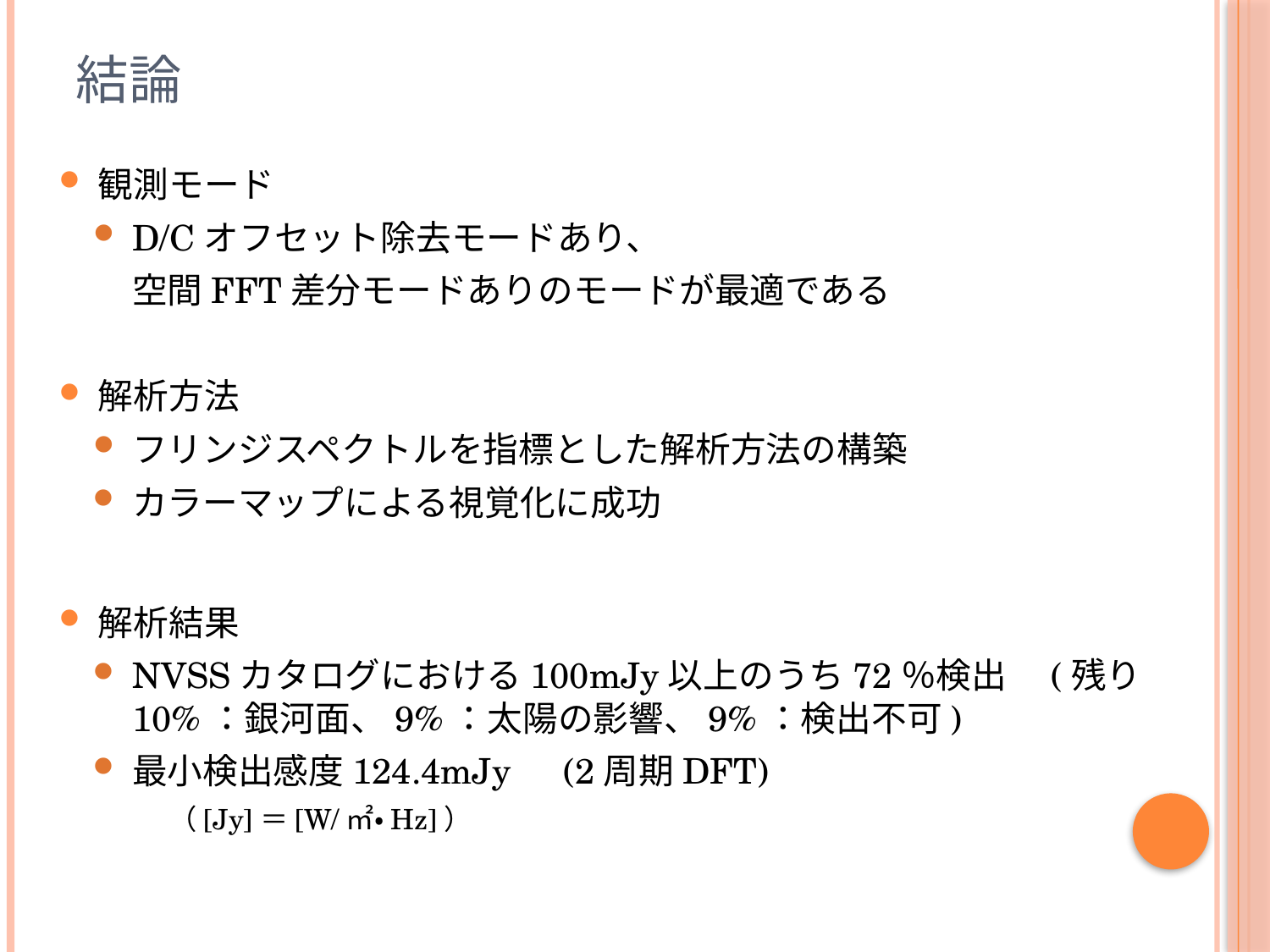

# 結論
観測モード
D/Cオフセット除去モードあり、
	空間FFT差分モードありのモードが最適である

解析方法
フリンジスペクトルを指標とした解析方法の構築
カラーマップによる視覚化に成功

解析結果
NVSSカタログにおける100mJy以上のうち72％検出　(残り10%：銀河面、9%：太陽の影響、9%：検出不可)
最小検出感度124.4mJy　(2周期DFT)
（[Jy]＝[W/㎡・Hz]）